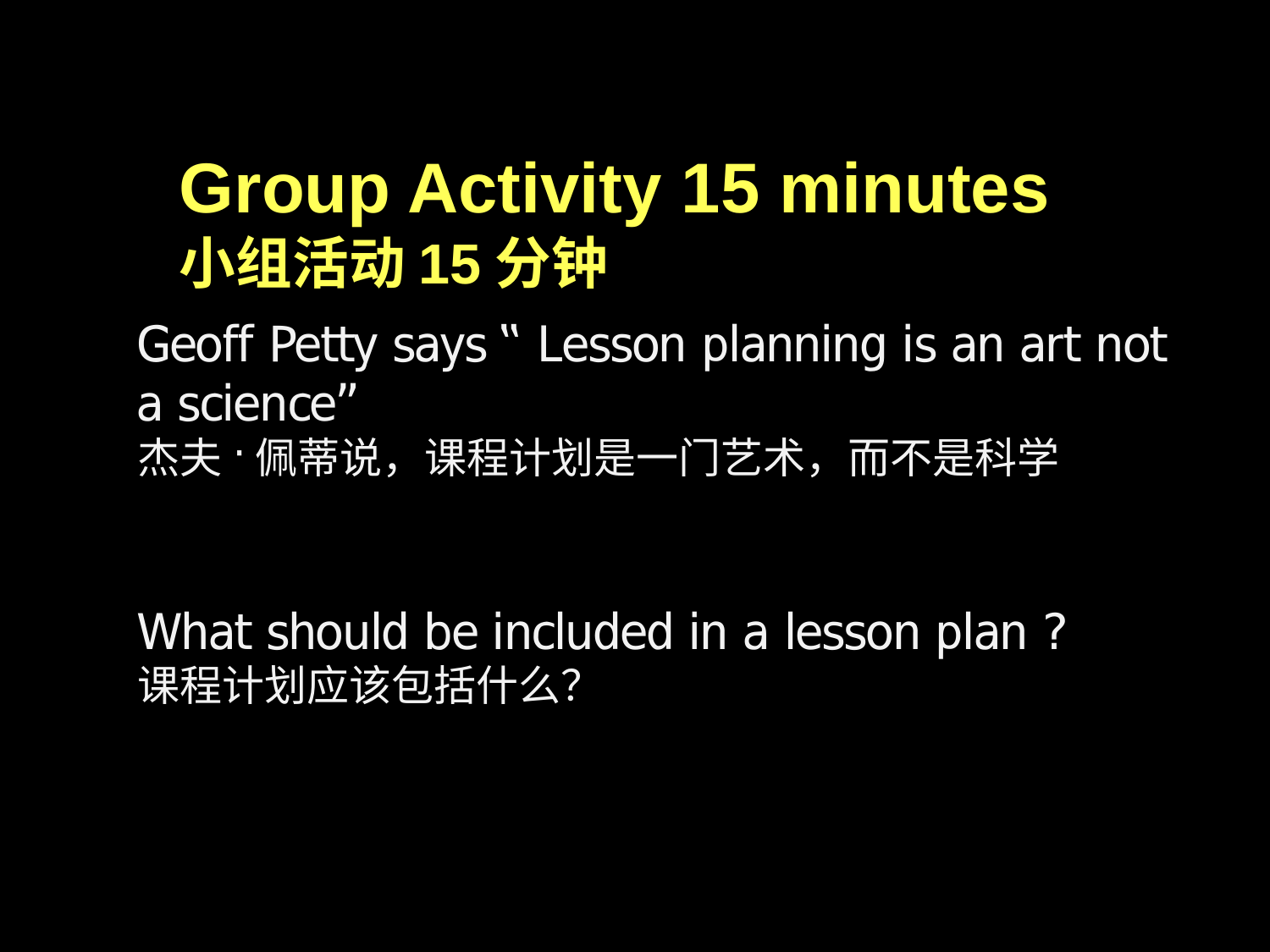

Group Activity 15 minutes
小组活动15分钟
Geoff Petty says “ Lesson planning is an art not a science”
杰夫·佩蒂说，课程计划是一门艺术，而不是科学

What should be included in a lesson plan ?
课程计划应该包括什么？